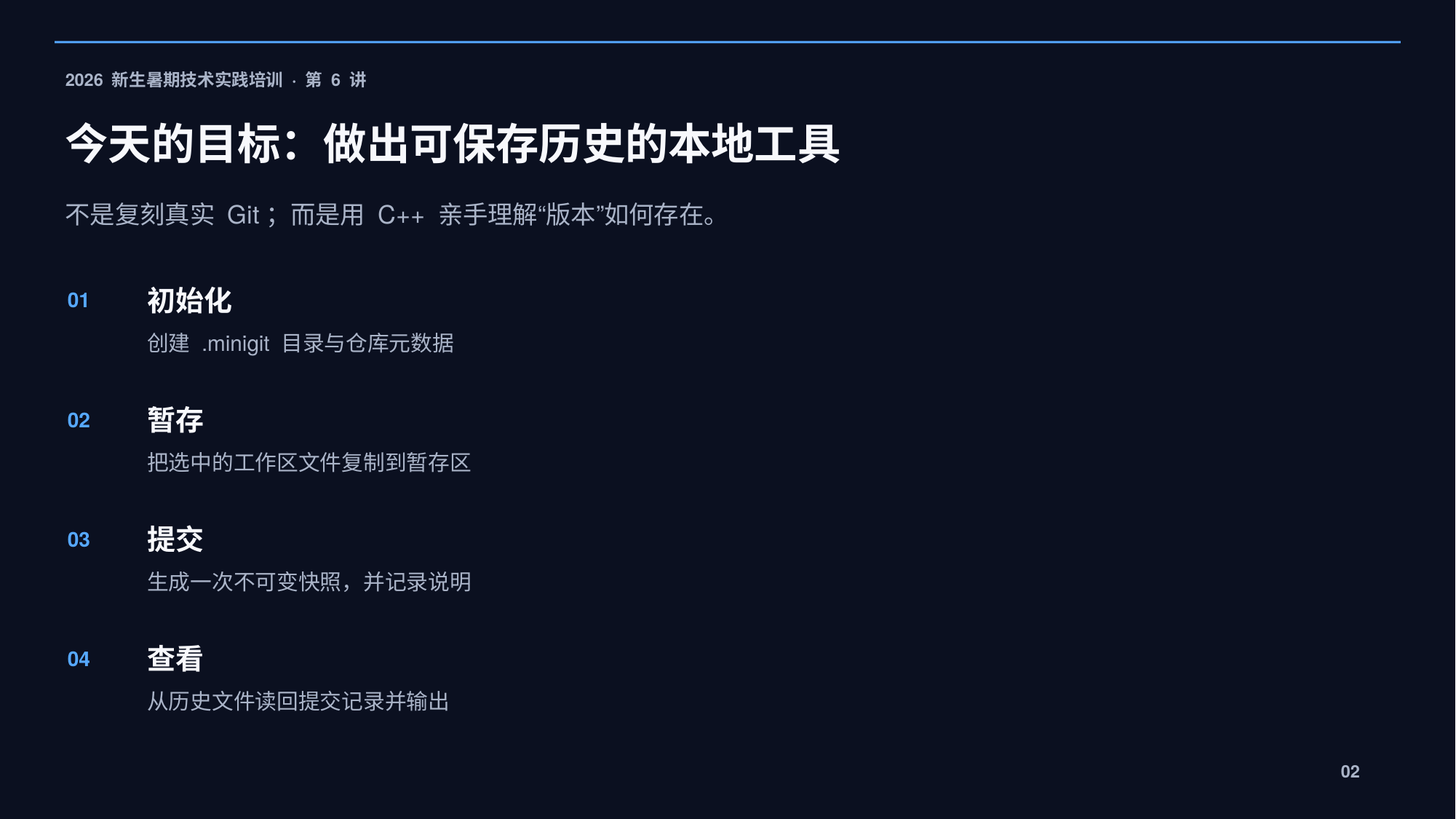

2026 新生暑期技术实践培训 · 第 6 讲
今天的目标：做出可保存历史的本地工具
不是复刻真实 Git；而是用 C++ 亲手理解“版本”如何存在。
初始化
01
创建 .minigit 目录与仓库元数据
暂存
02
把选中的工作区文件复制到暂存区
提交
03
生成一次不可变快照，并记录说明
查看
04
从历史文件读回提交记录并输出
02